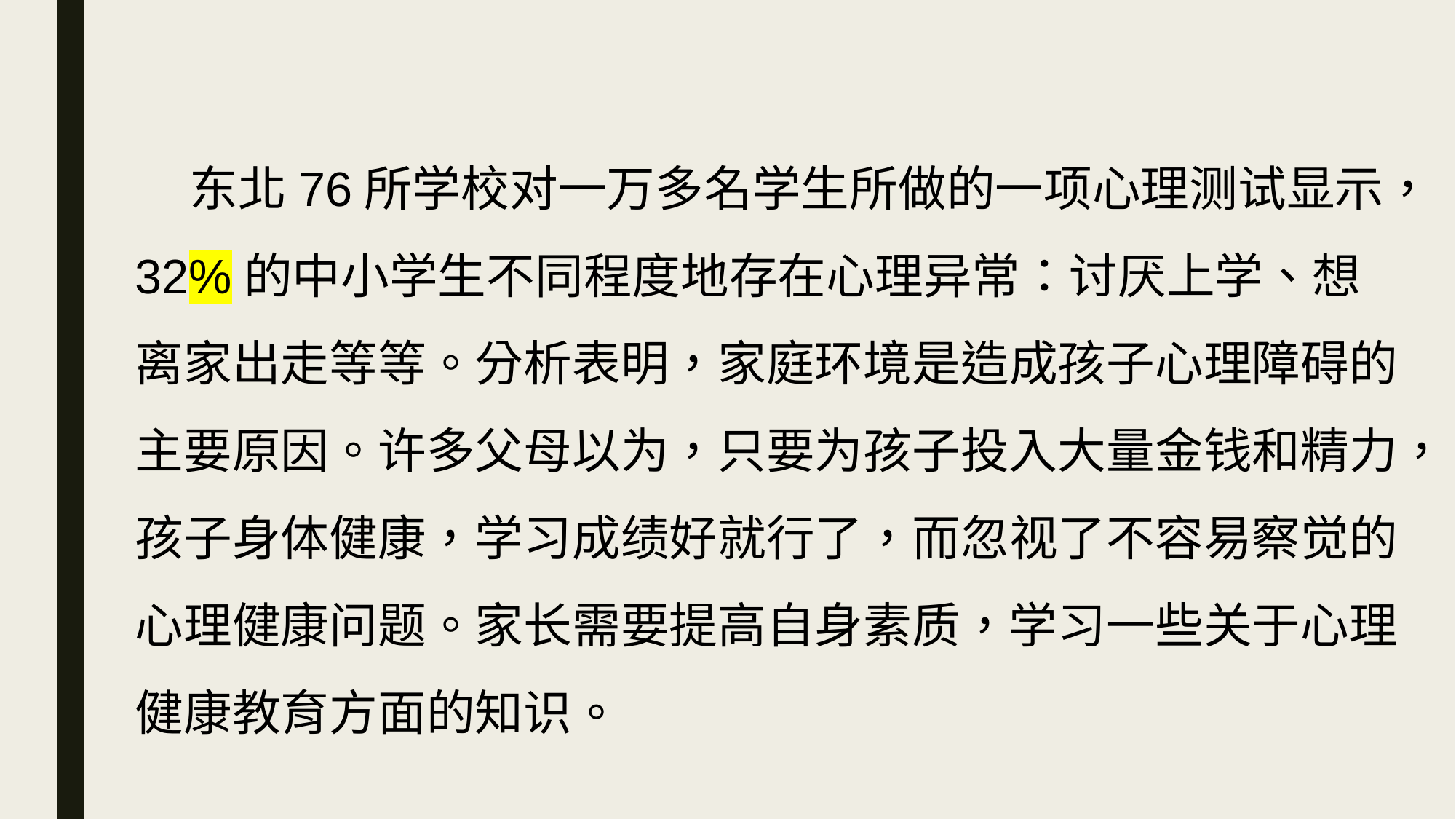

东北76所学校对一万多名学生所做的一项心理测试显示，32%的中小学生不同程度地存在心理异常：讨厌上学、想离家出走等等。分析表明，家庭环境是造成孩子心理障碍的主要原因。许多父母以为，只要为孩子投入大量金钱和精力，孩子身体健康，学习成绩好就行了，而忽视了不容易察觉的心理健康问题。家长需要提高自身素质，学习一些关于心理健康教育方面的知识。